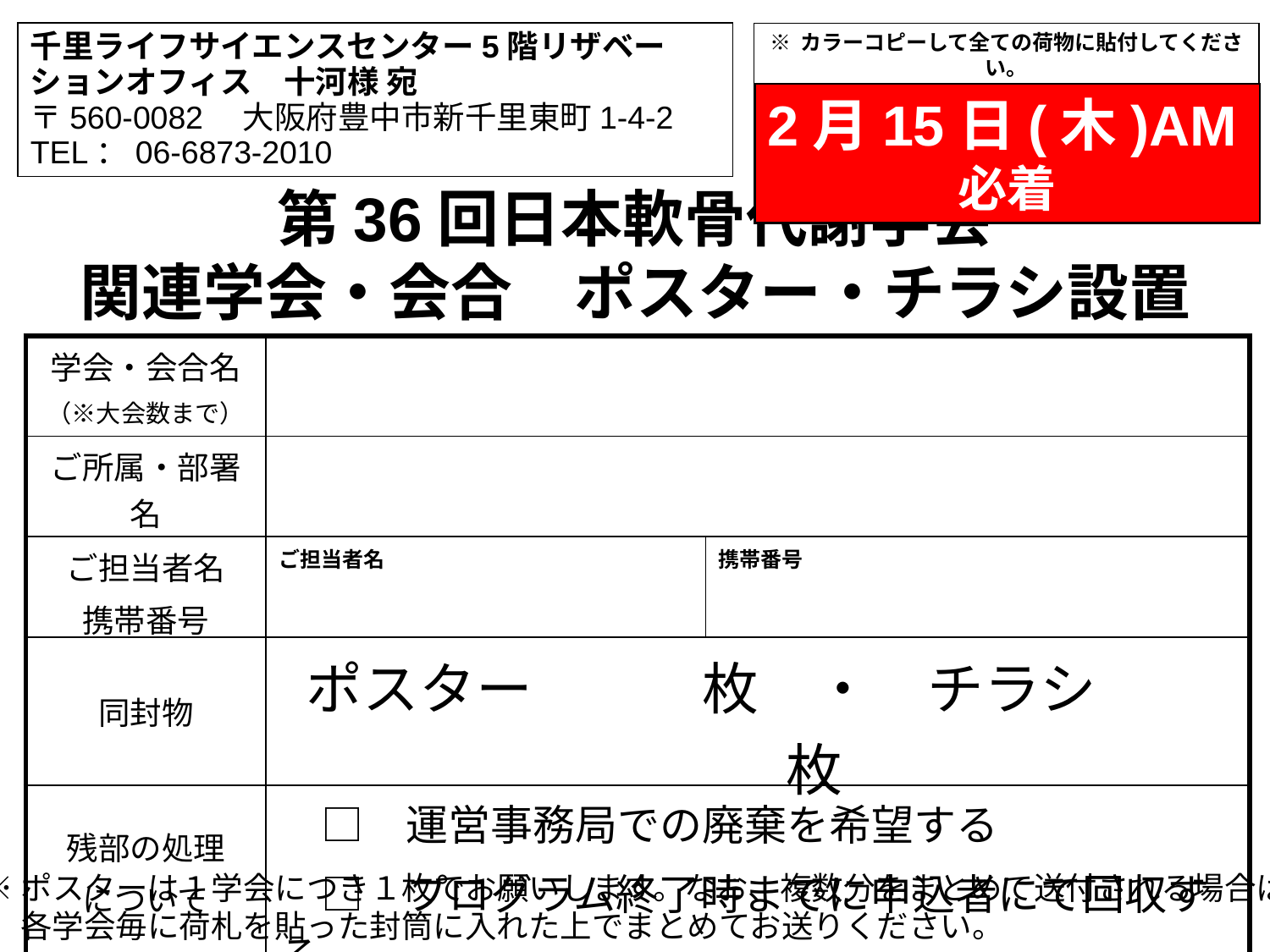

千里ライフサイエンスセンター5階リザベーションオフィス　十河様 宛
〒560-0082　大阪府豊中市新千里東町1-4-2
TEL：06-6873-2010
※ カラーコピーして全ての荷物に貼付してください。
2月15日(木)AM必着
第36回日本軟骨代謝学会
関連学会・会合　ポスター・チラシ設置
| 学会・会合名 （※大会数まで） |  |  |
| --- | --- | --- |
| ご所属・部署名 |  |  |
| ご担当者名 携帯番号 | ご担当者名 | 携帯番号 |
| 同封物 | ポスター　　　枚　・　チラシ　　　　枚 |  |
| 残部の処理 について | □　運営事務局での廃棄を希望する 　□　プログラム終了時までに申込者にて回収する |  |
※ポスターは１学会につき１枚でお願いします。なお、複数分をまとめて送付される場合は、
　 各学会毎に荷札を貼った封筒に入れた上でまとめてお送りください。